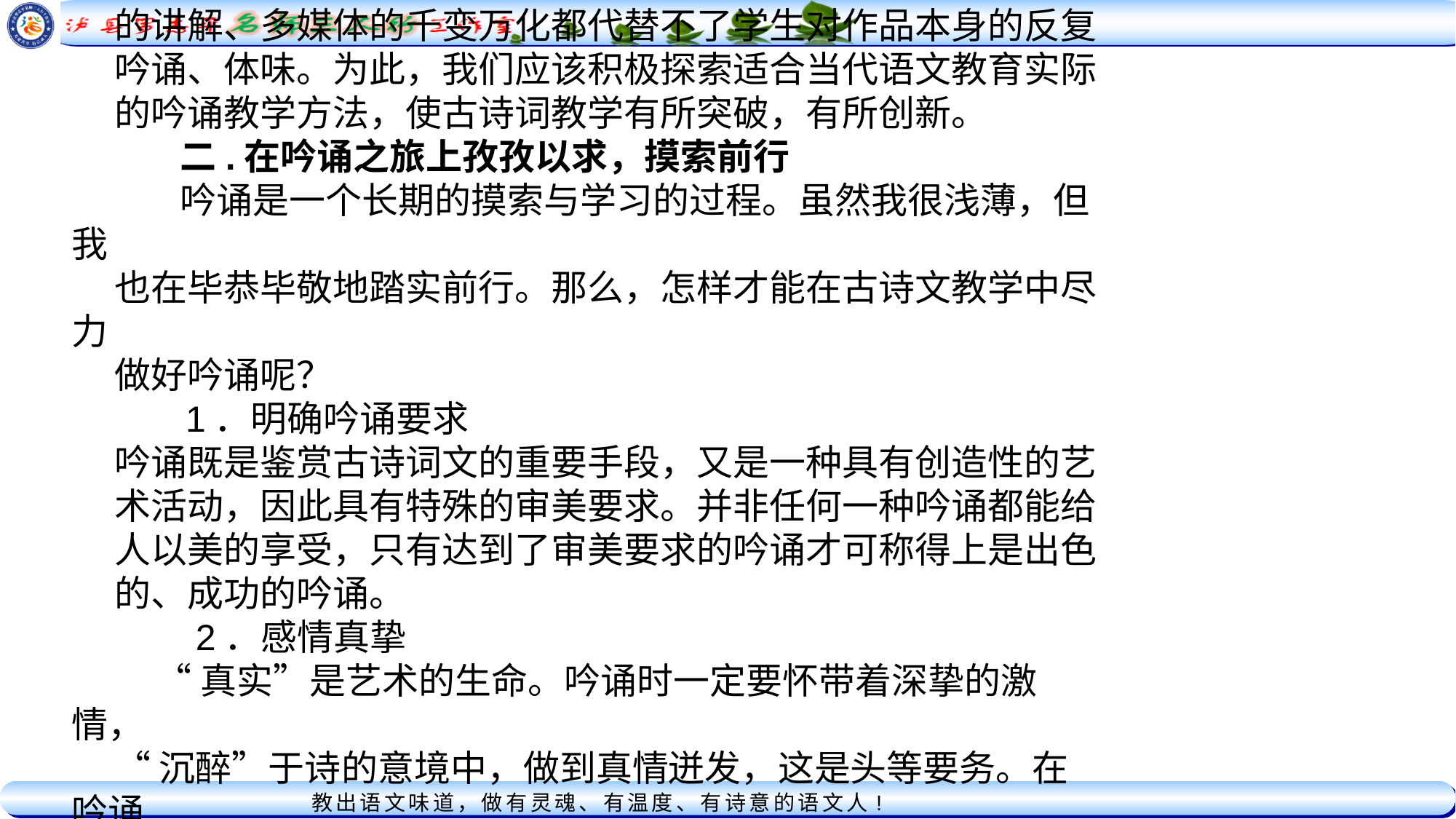

的讲解、多媒体的千变万化都代替不了学生对作品本身的反复
吟诵、体味。为此，我们应该积极探索适合当代语文教育实际
的吟诵教学方法，使古诗词教学有所突破，有所创新。
       二.在吟诵之旅上孜孜以求，摸索前行
       吟诵是一个长期的摸索与学习的过程。虽然我很浅薄，但我
也在毕恭毕敬地踏实前行。那么，怎样才能在古诗文教学中尽力
做好吟诵呢？
       1．明确吟诵要求
吟诵既是鉴赏古诗词文的重要手段，又是一种具有创造性的艺
术活动，因此具有特殊的审美要求。并非任何一种吟诵都能给
人以美的享受，只有达到了审美要求的吟诵才可称得上是出色
的、成功的吟诵。
        2．感情真挚
     “真实”是艺术的生命。吟诵时一定要怀带着深挚的激情，
“沉醉”于诗的意境中，做到真情迸发，这是头等要务。在吟诵